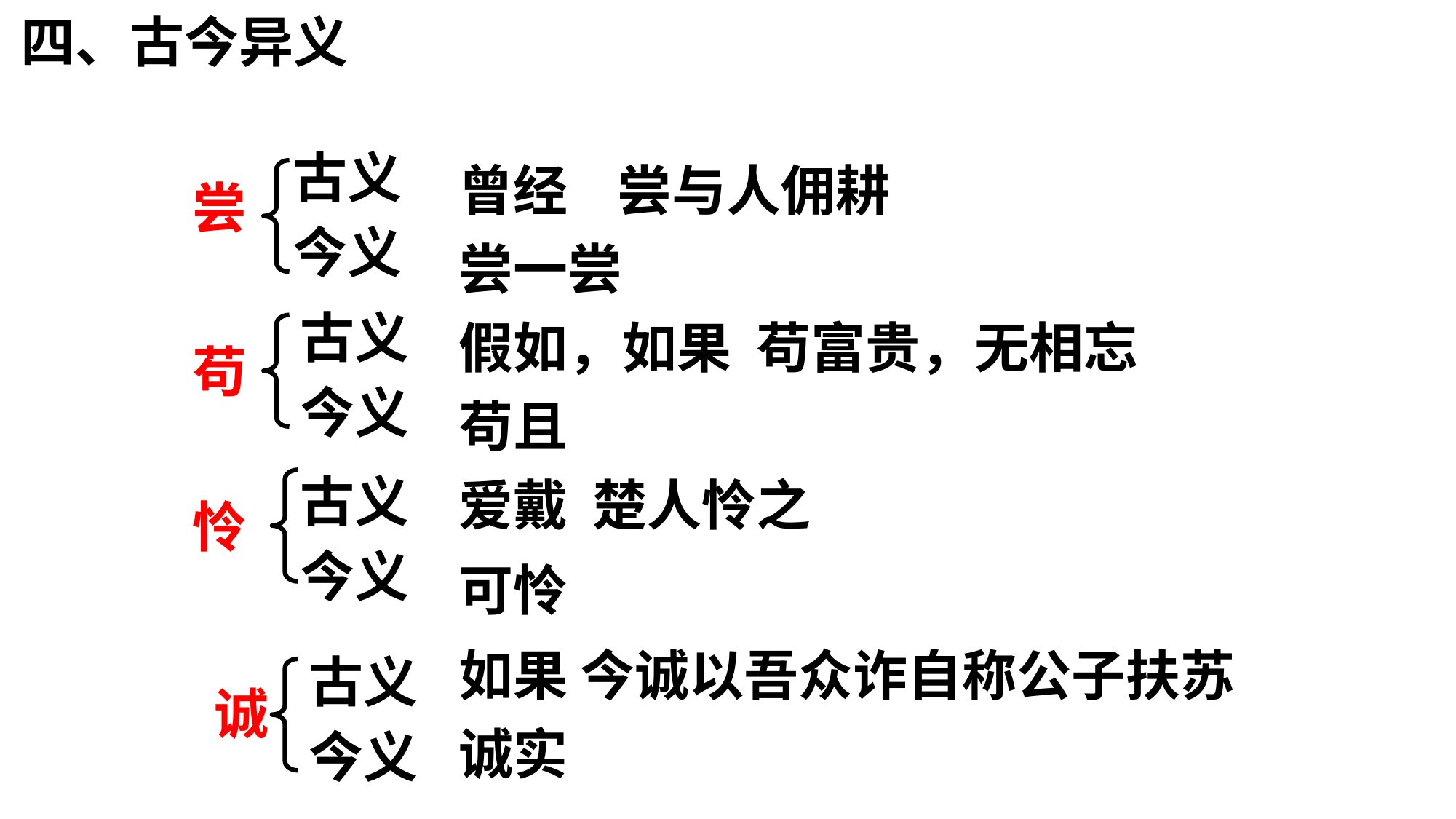

四、古今异义
古义
今义
曾经    尝与人佣耕
尝一尝
假如，如果  苟富贵，无相忘
苟且
爱戴  楚人怜之
可怜
如果 今诚以吾众诈自称公子扶苏
诚实

尝
古义
今义

苟
古义
今义

怜
古义
今义

诚